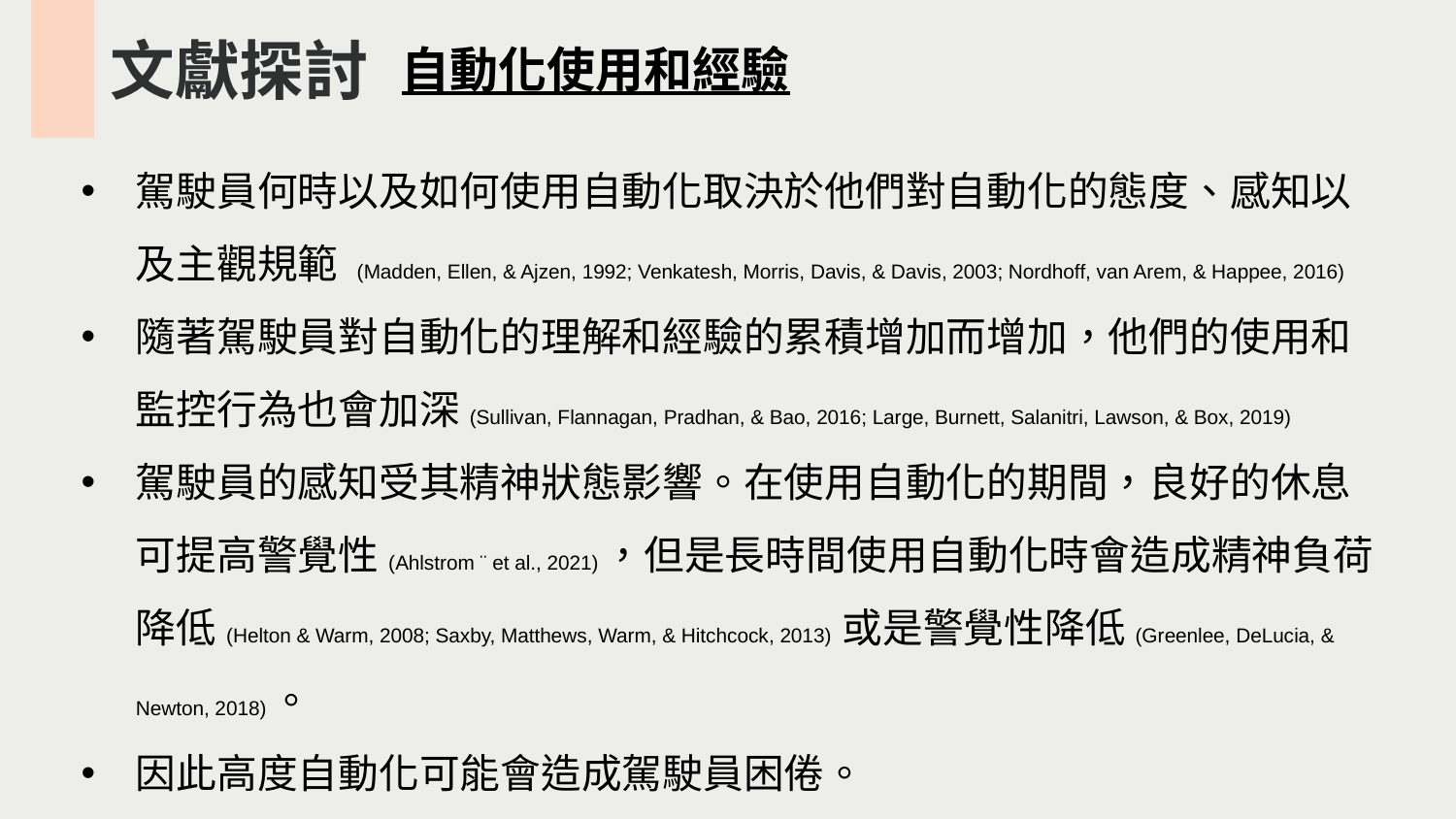

文獻探討
自動化使用和經驗
駕駛員何時以及如何使用自動化取決於他們對自動化的態度、感知以及主觀規範 (Madden, Ellen, & Ajzen, 1992; Venkatesh, Morris, Davis, & Davis, 2003; Nordhoff, van Arem, & Happee, 2016)
隨著駕駛員對自動化的理解和經驗的累積增加而增加，他們的使用和監控行為也會加深(Sullivan, Flannagan, Pradhan, & Bao, 2016; Large, Burnett, Salanitri, Lawson, & Box, 2019)
駕駛員的感知受其精神狀態影響。在使用自動化的期間，良好的休息可提高警覺性(Ahlstrom ¨ et al., 2021)，但是長時間使用自動化時會造成精神負荷降低(Helton & Warm, 2008; Saxby, Matthews, Warm, & Hitchcock, 2013) 或是警覺性降低(Greenlee, DeLucia, & Newton, 2018)。
因此高度自動化可能會造成駕駛員困倦。